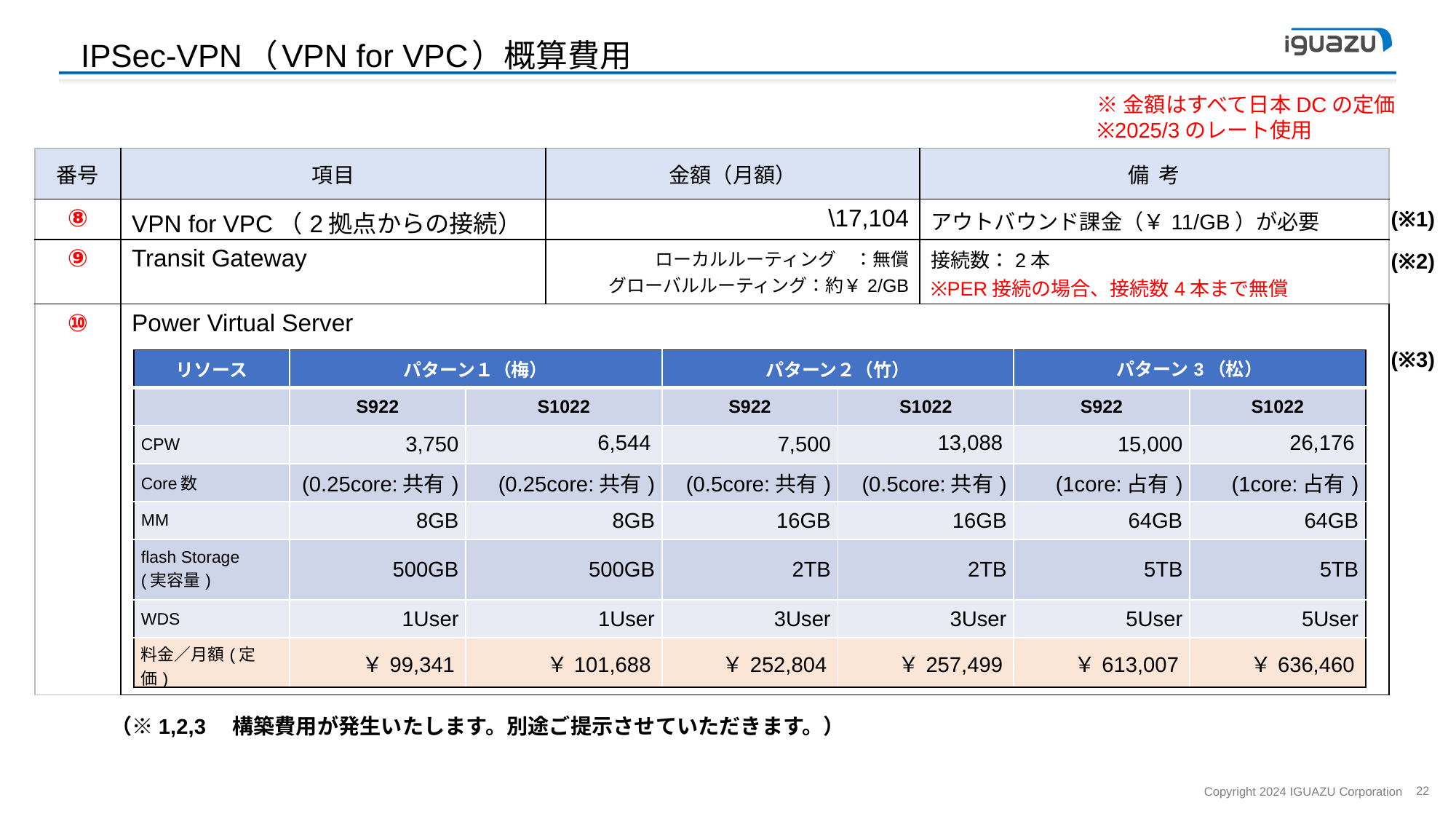

IPSec-VPN（VPN for VPC）概算費用
※金額はすべて日本DCの定価
※2025/3のレート使用
| 番号 | 項目 | 金額（月額） | 備 考 |
| --- | --- | --- | --- |
| ⑧ | VPN for VPC（2拠点からの接続） | \17,104 | アウトバウンド課金（￥11/GB）が必要 |
| ⑨ | Transit Gateway | ローカルルーティング　：無償 グローバルルーティング：約￥2/GB | 接続数：2本 ※PER接続の場合、接続数4本まで無償 |
| ⑩ | Power Virtual Server |  |  |
(※1)
(※2)
(※3)
| リソース | パターン１（梅） |  | パターン２（竹） |  | パターン3（松） |  |
| --- | --- | --- | --- | --- | --- | --- |
|  | S922 | S1022 | S922 | S1022 | S922 | S1022 |
| CPW | 3,750 | 6,544 | 7,500 | 13,088 | 15,000 | 26,176 |
| Core数 | (0.25core:共有) | (0.25core:共有) | (0.5core:共有) | (0.5core:共有) | (1core:占有) | (1core:占有) |
| MM | 8GB | 8GB | 16GB | 16GB | 64GB | 64GB |
| flash Storage (実容量) | 500GB | 500GB | 2TB | 2TB | 5TB | 5TB |
| WDS | 1User | 1User | 3User | 3User | 5User | 5User |
| 料金／月額(定価) | ￥99,341 | ￥101,688 | ￥252,804 | ￥257,499 | ￥613,007 | ￥636,460 |
（※1,2,3　構築費用が発生いたします。別途ご提示させていただきます。）